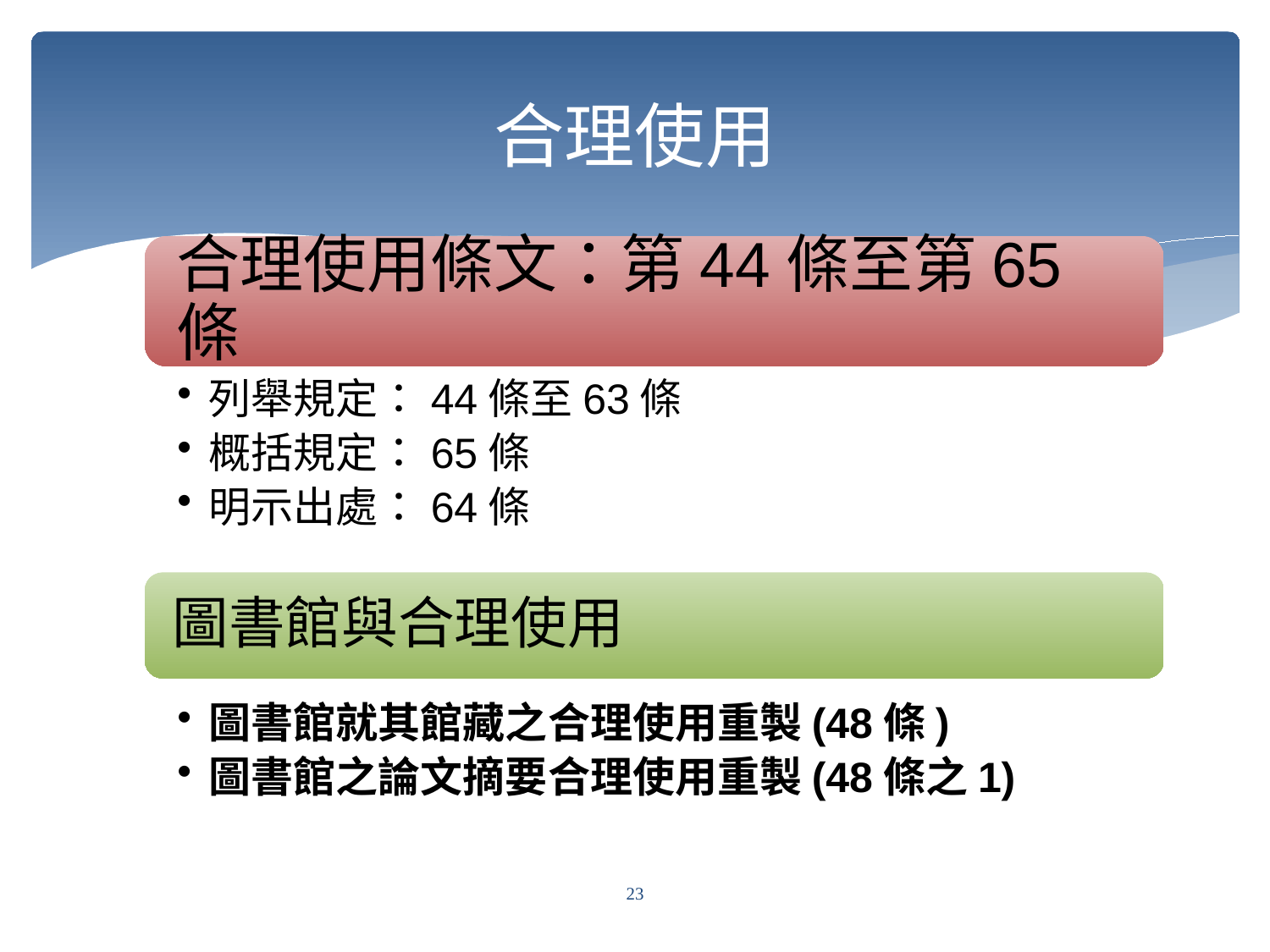

# 合理使用
合理使用條文：第44條至第65條
列舉規定：44條至63條
概括規定：65條
明示出處：64條
圖書館與合理使用
圖書館就其館藏之合理使用重製(48條)
圖書館之論文摘要合理使用重製(48條之1)
23